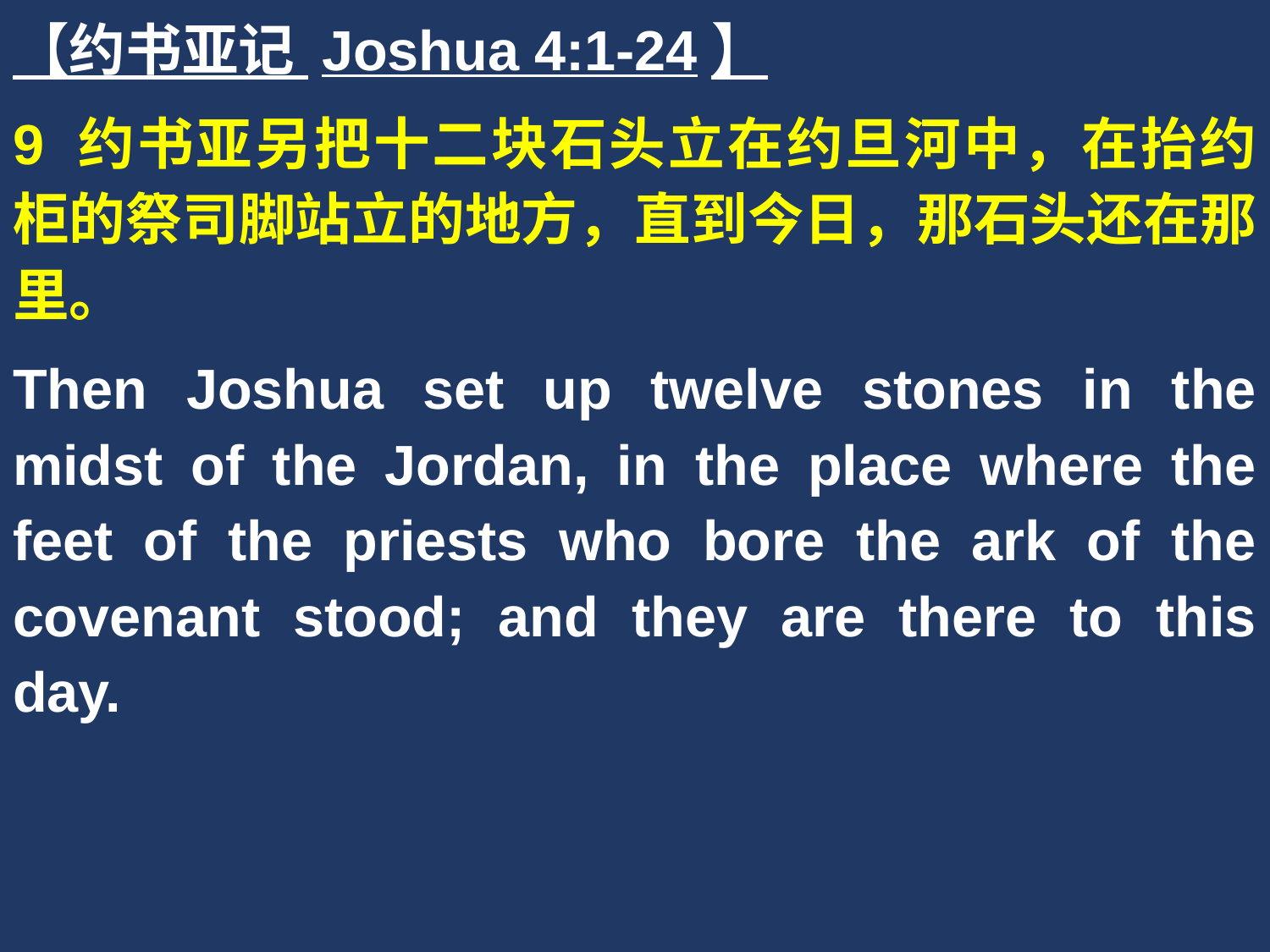

【约书亚记 Joshua 4:1-24】
9 约书亚另把十二块石头立在约旦河中，在抬约柜的祭司脚站立的地方，直到今日，那石头还在那里。
Then Joshua set up twelve stones in the midst of the Jordan, in the place where the feet of the priests who bore the ark of the covenant stood; and they are there to this day.